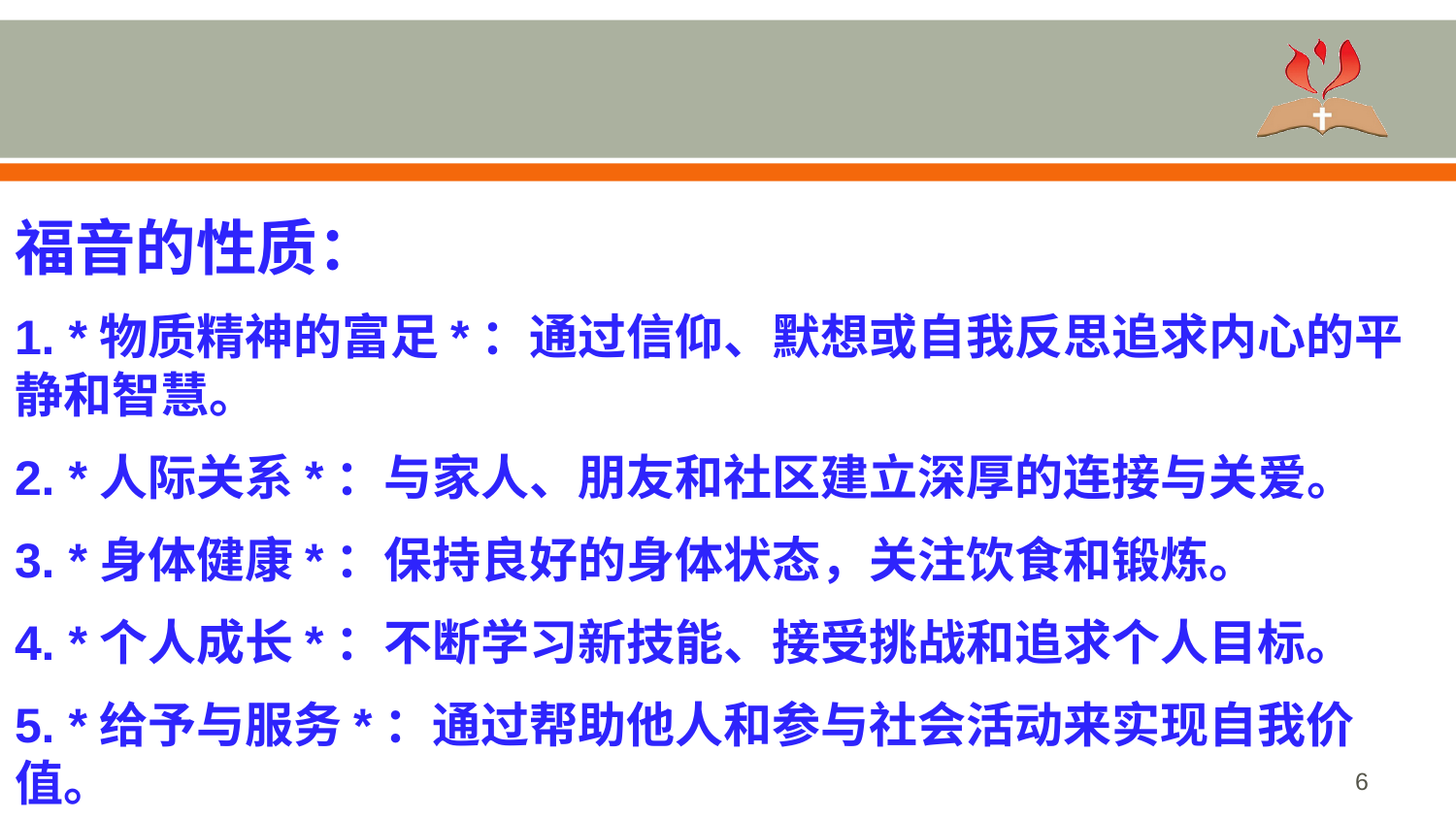

福音的性质：
1. *物质精神的富足*：通过信仰、默想或自我反思追求内心的平静和智慧。
2. *人际关系*：与家人、朋友和社区建立深厚的连接与关爱。
3. *身体健康*：保持良好的身体状态，关注饮食和锻炼。
4. *个人成长*：不断学习新技能、接受挑战和追求个人目标。
5. *给予与服务*：通过帮助他人和参与社会活动来实现自我价值。

6